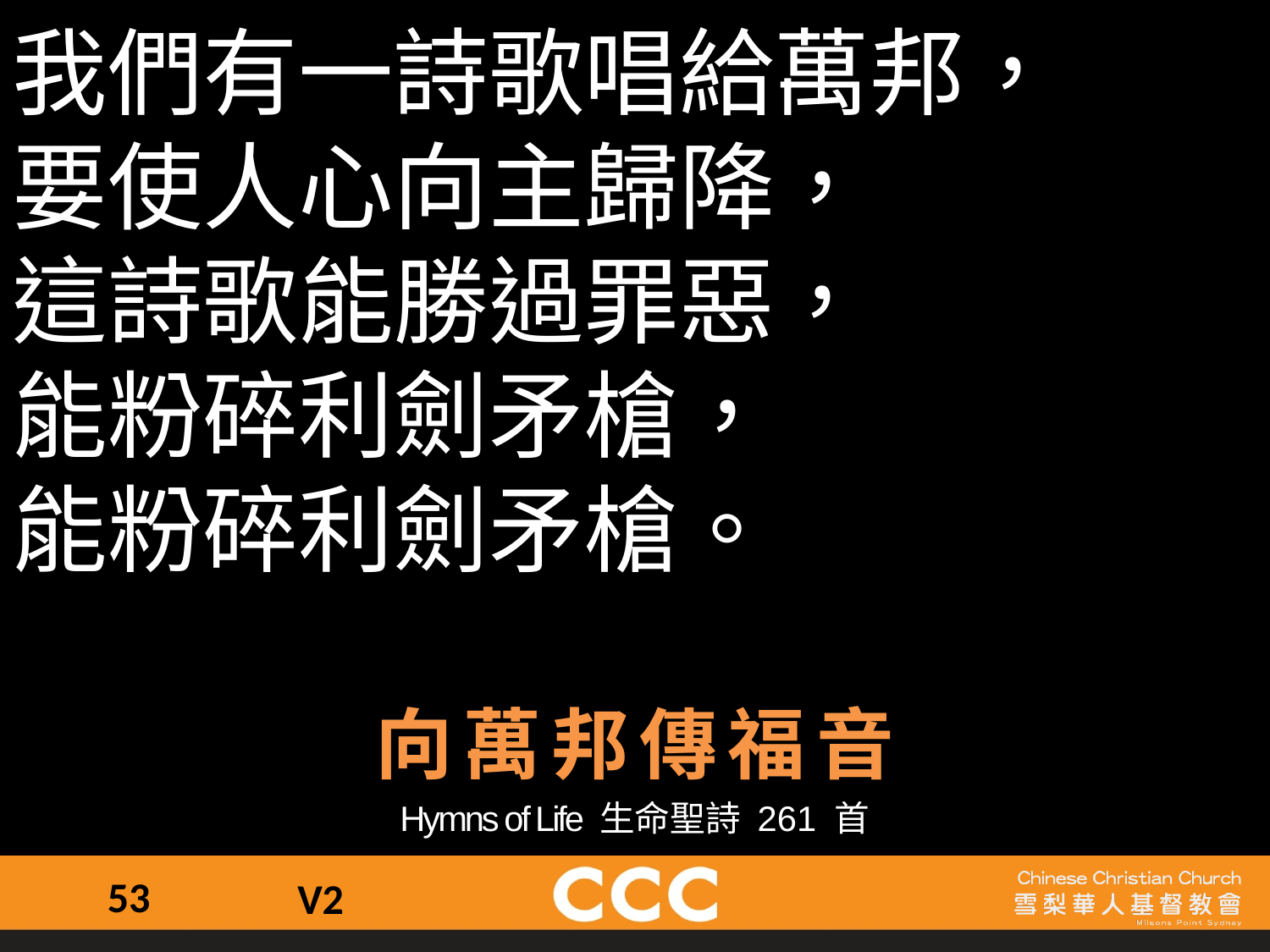

我們有一詩歌唱給萬邦，
要使人心向主歸降，
這詩歌能勝過罪惡，
能粉碎利劍矛槍，
能粉碎利劍矛槍。
向萬邦傳福音
Hymns of Life 生命聖詩 261 首
53
V2